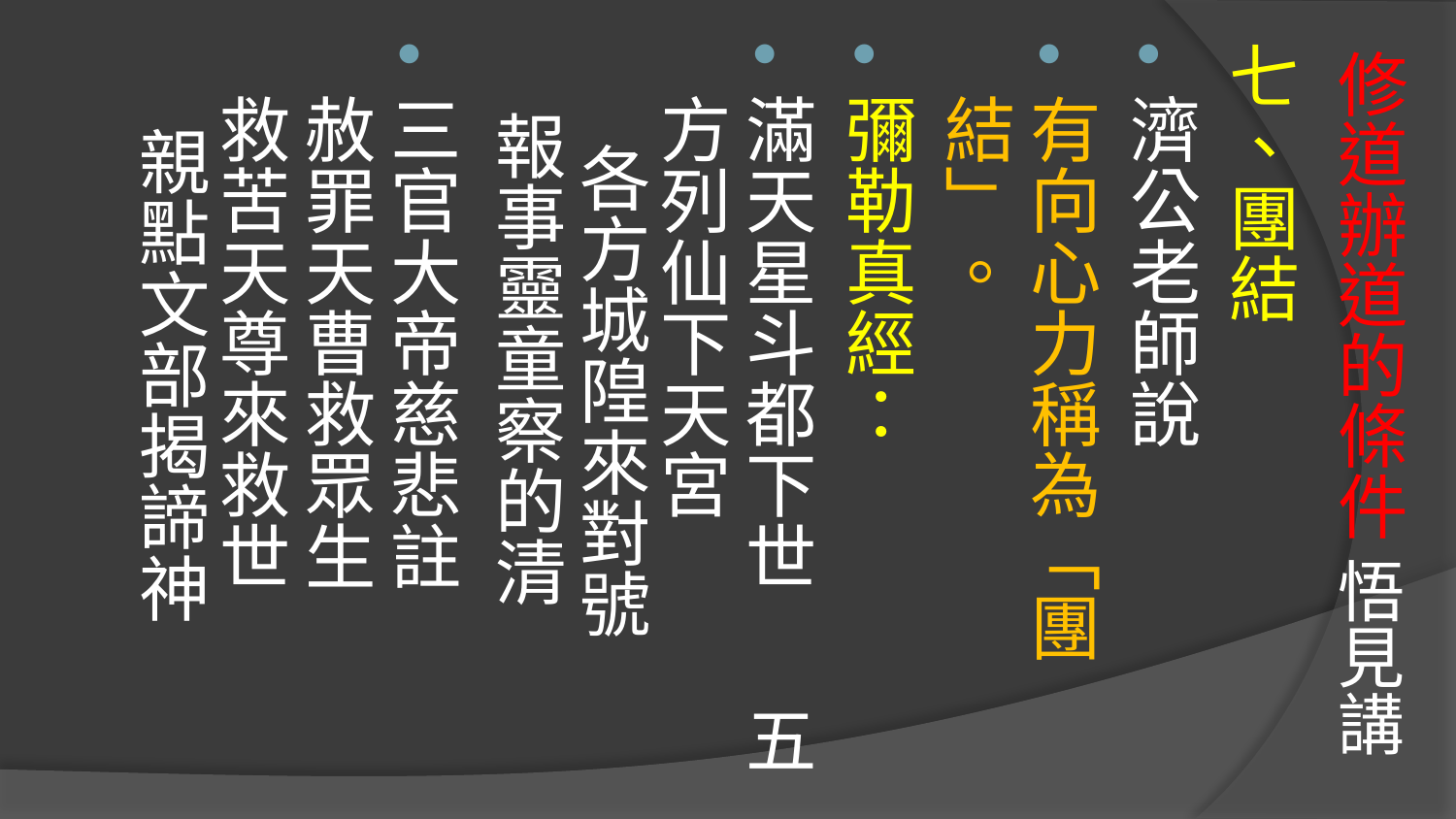

# 修道辦道的條件 悟見講
七、團結
濟公老師說
有向心力稱為「團結」。
彌勒真經：
滿天星斗都下世       五方列仙下天宮                    各方城隍來對號           報事靈童察的清
三官大帝慈悲註           赦罪天曹救眾生            救苦天尊來救世               親點文部揭諦神